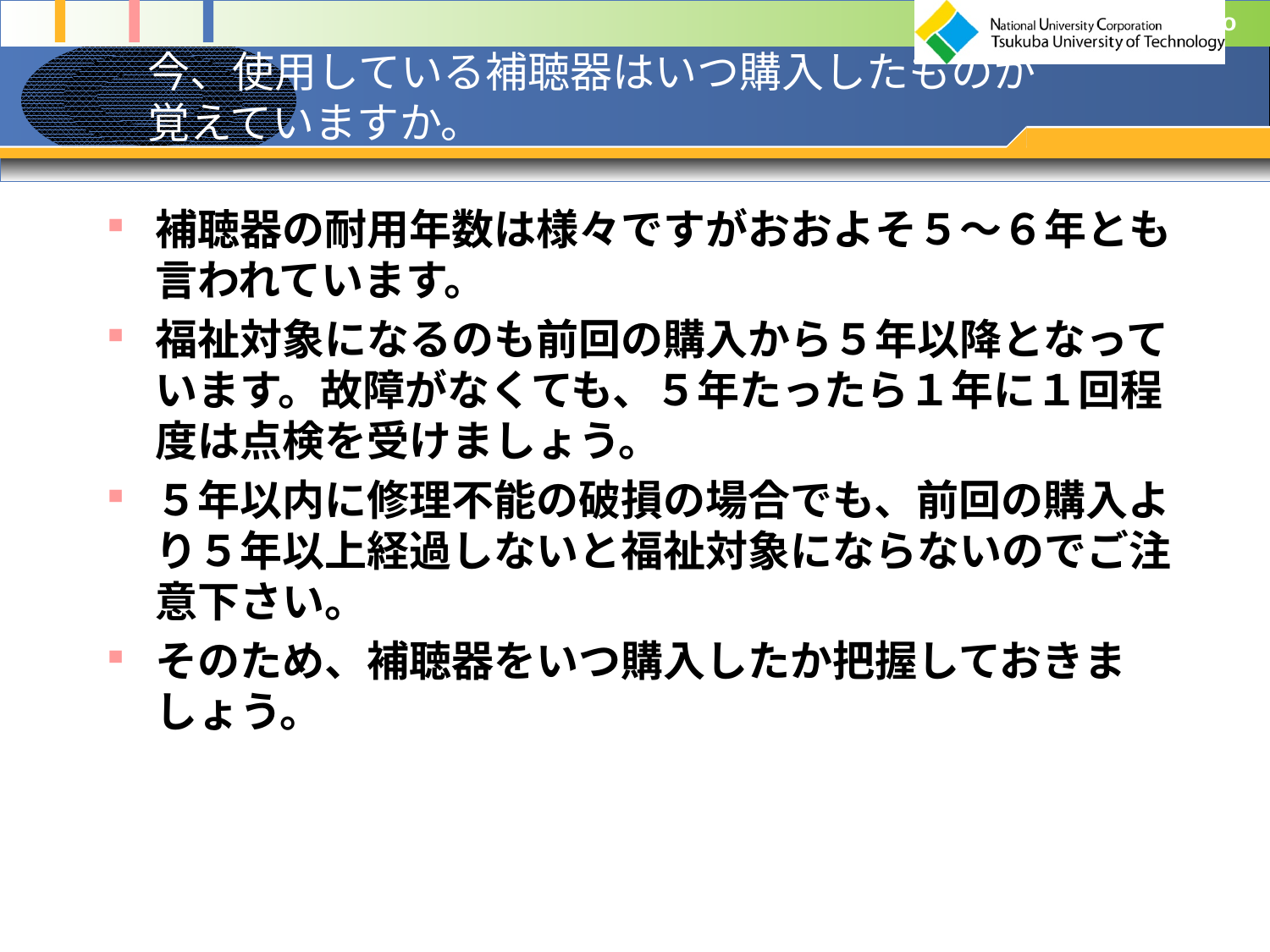

# 今、使用している補聴器はいつ購入したものか 覚えていますか。
補聴器の耐用年数は様々ですがおおよそ５～６年とも言われています。
福祉対象になるのも前回の購入から５年以降となっています。故障がなくても、５年たったら１年に１回程度は点検を受けましょう。
５年以内に修理不能の破損の場合でも、前回の購入より５年以上経過しないと福祉対象にならないのでご注意下さい。
そのため、補聴器をいつ購入したか把握しておきましょう。